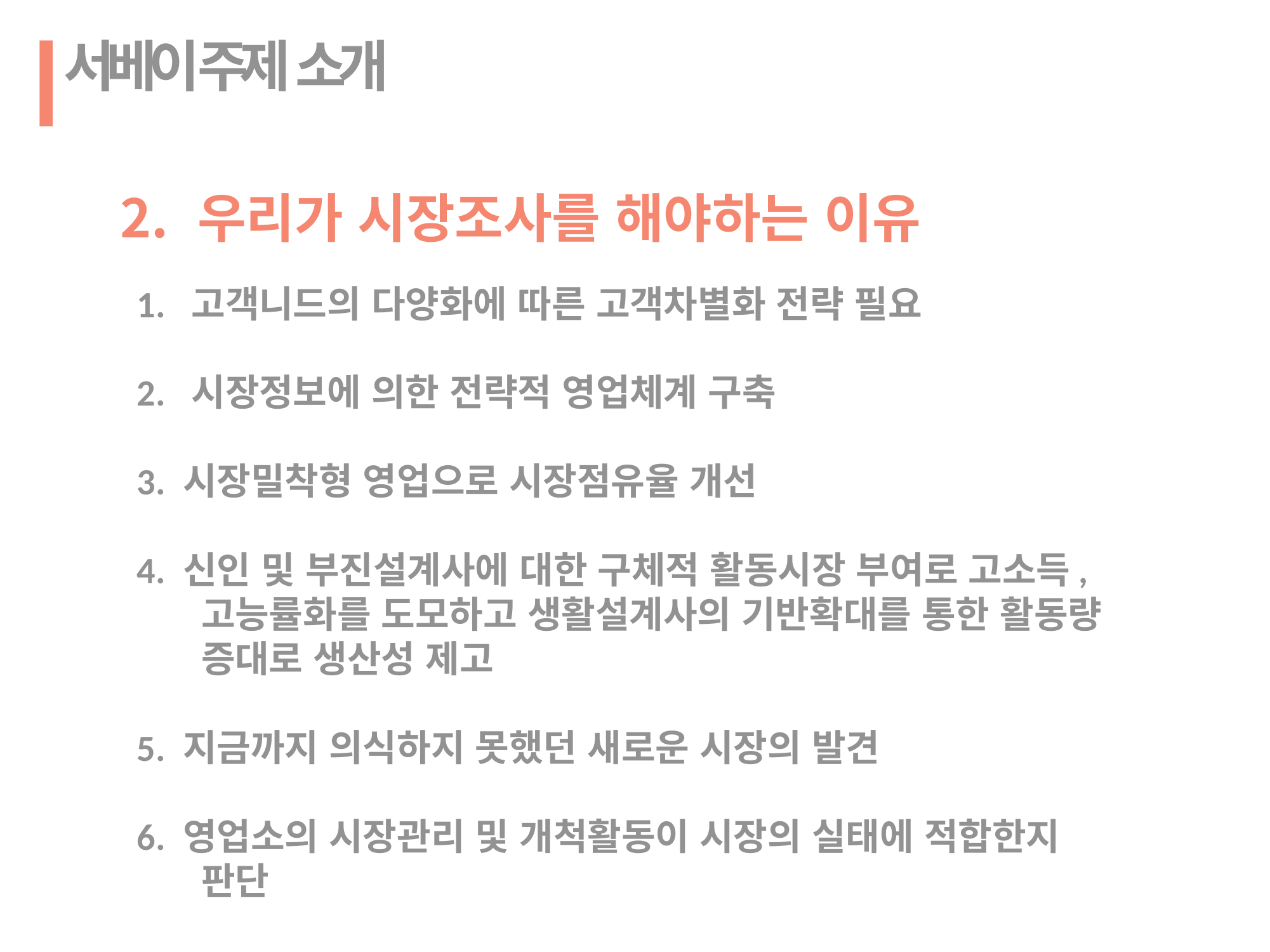

# 서베이 주제  소개

우리가 시장조사를 해야하는 이유

  1.  고객니드의 다양화에 따른 고객차별화 전략 필요
  2.  시장정보에 의한 전략적 영업체계 구축
  3. 시장밀착형 영업으로 시장점유율 개선
  4. 신인 및 부진설계사에 대한 구체적 활동시장 부여로 고소득,
       고능률화를 도모하고 생활설계사의 기반확대를 통한 활동량
       증대로 생산성 제고
  5. 지금까지 의식하지 못했던 새로운 시장의 발견
  6. 영업소의 시장관리 및 개척활동이 시장의 실태에 적합한지
       판단